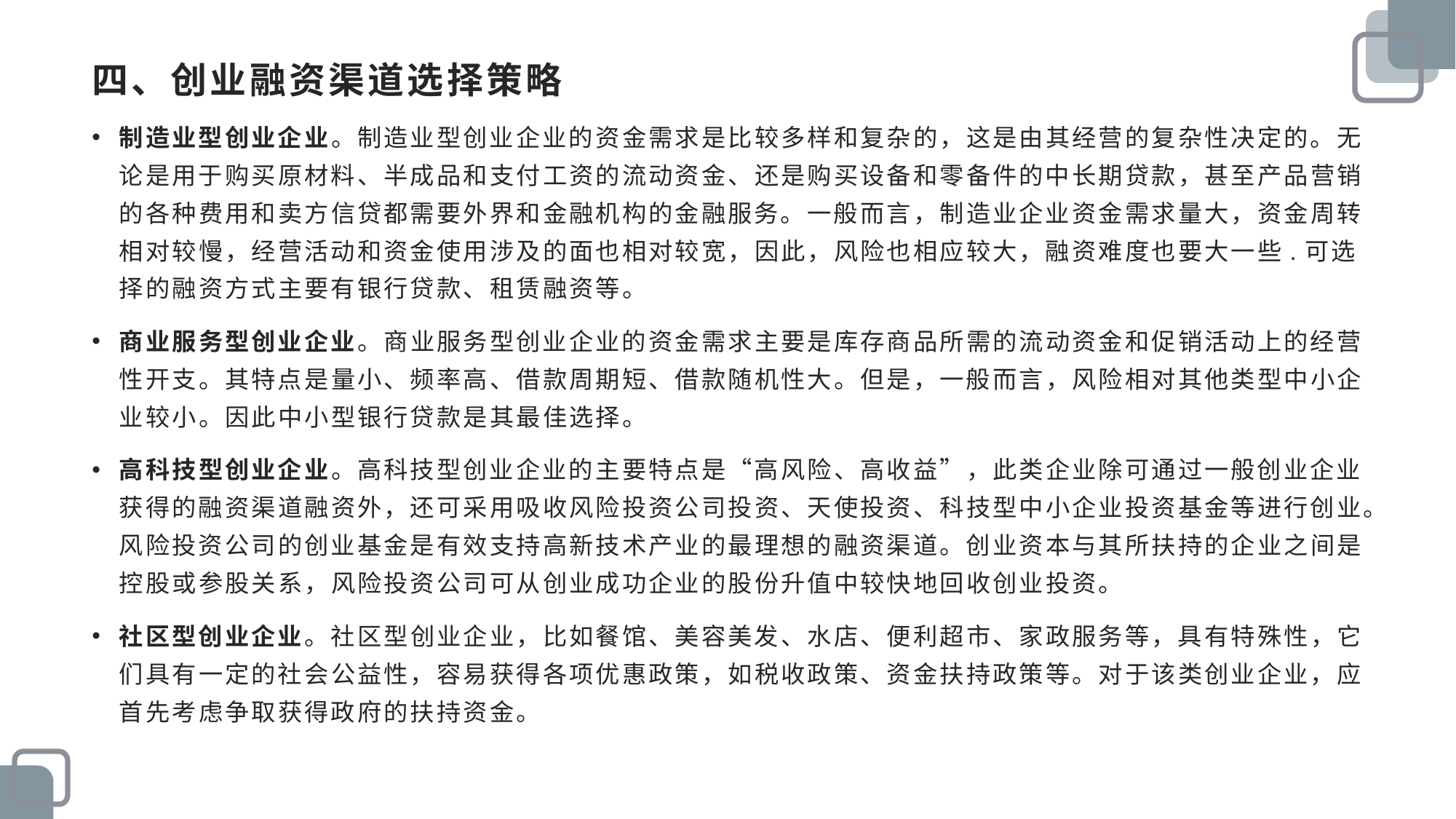

# 四、创业融资渠道选择策略
制造业型创业企业。制造业型创业企业的资金需求是比较多样和复杂的，这是由其经营的复杂性决定的。无论是用于购买原材料、半成品和支付工资的流动资金、还是购买设备和零备件的中长期贷款，甚至产品营销的各种费用和卖方信贷都需要外界和金融机构的金融服务。一般而言，制造业企业资金需求量大，资金周转相对较慢，经营活动和资金使用涉及的面也相对较宽，因此，风险也相应较大，融资难度也要大一些.可选择的融资方式主要有银行贷款、租赁融资等。
商业服务型创业企业。商业服务型创业企业的资金需求主要是库存商品所需的流动资金和促销活动上的经营性开支。其特点是量小、频率高、借款周期短、借款随机性大。但是，一般而言，风险相对其他类型中小企业较小。因此中小型银行贷款是其最佳选择。
高科技型创业企业。高科技型创业企业的主要特点是“高风险、高收益”，此类企业除可通过一般创业企业获得的融资渠道融资外，还可采用吸收风险投资公司投资、天使投资、科技型中小企业投资基金等进行创业。风险投资公司的创业基金是有效支持高新技术产业的最理想的融资渠道。创业资本与其所扶持的企业之间是控股或参股关系，风险投资公司可从创业成功企业的股份升值中较快地回收创业投资。
社区型创业企业。社区型创业企业，比如餐馆、美容美发、水店、便利超市、家政服务等，具有特殊性，它们具有一定的社会公益性，容易获得各项优惠政策，如税收政策、资金扶持政策等。对于该类创业企业，应首先考虑争取获得政府的扶持资金。